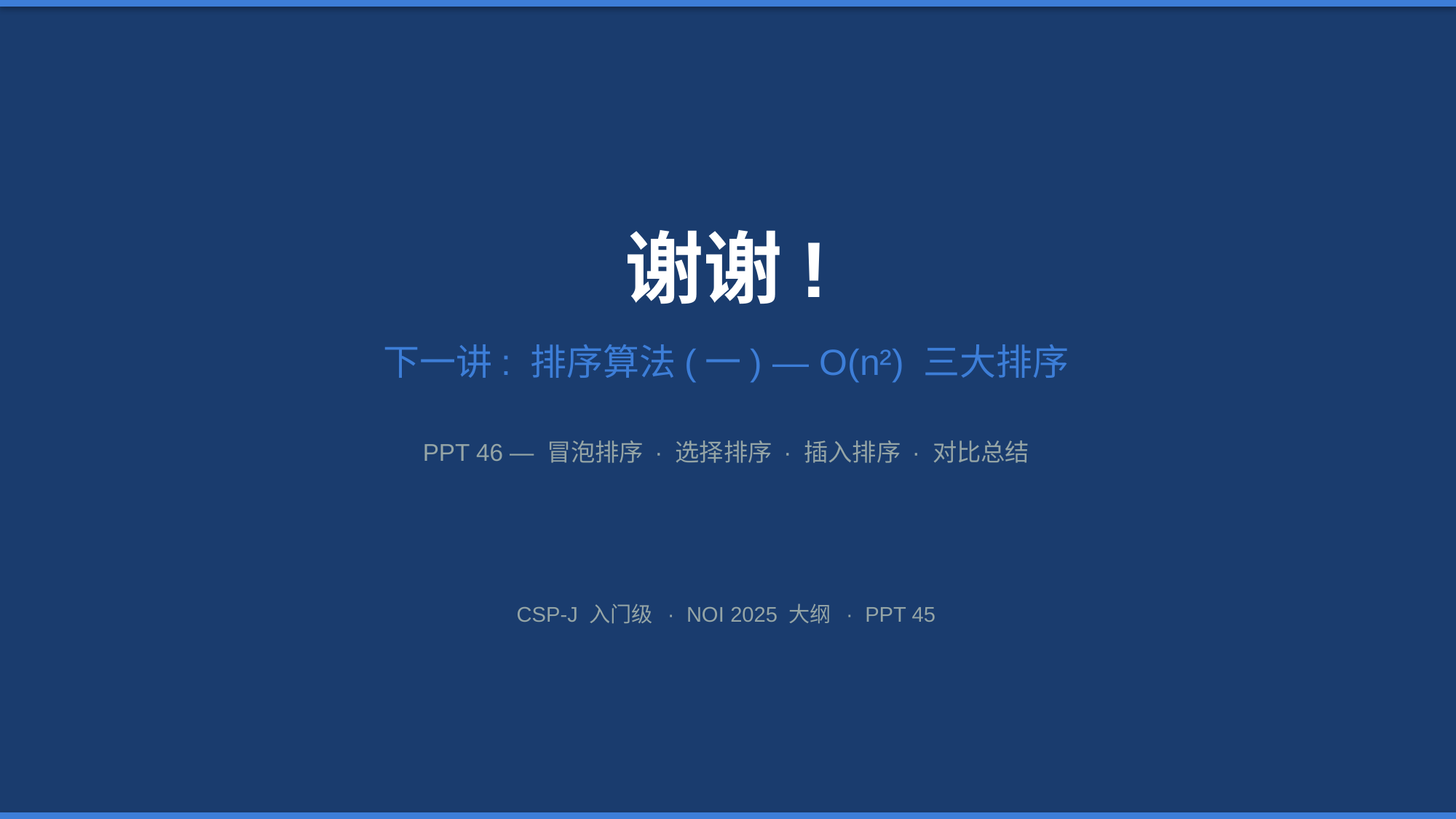

谢谢!
下一讲: 排序算法(一) — O(n²) 三大排序
PPT 46 — 冒泡排序 · 选择排序 · 插入排序 · 对比总结
CSP-J 入门级  ·  NOI 2025 大纲  ·  PPT 45